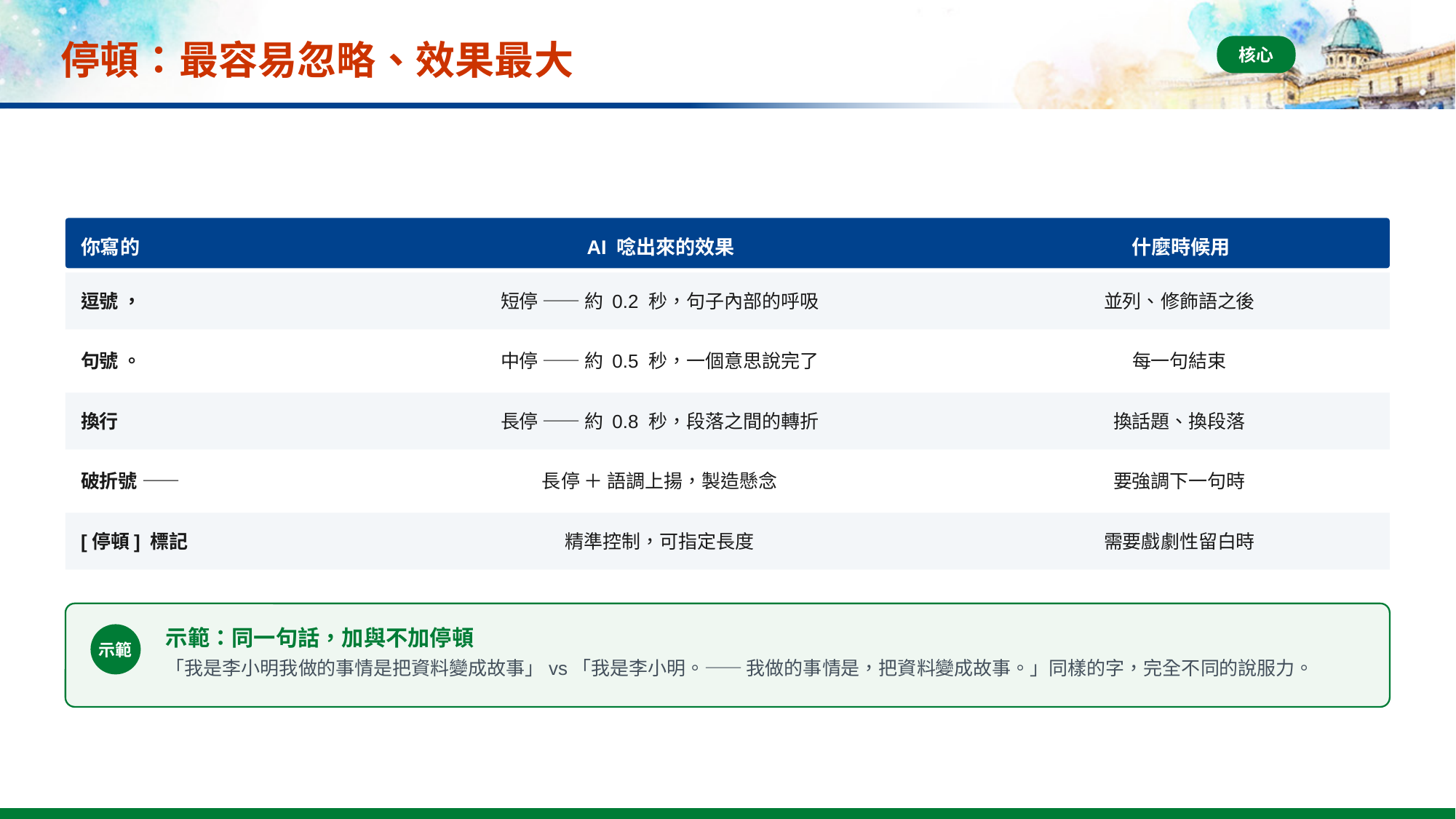

# 停頓：最容易忽略、效果最大
核心

你寫的
AI 唸出來的效果
什麼時候用

逗號 ，
短停 —— 約 0.2 秒，句子內部的呼吸
並列、修飾語之後
句號 。
中停 —— 約 0.5 秒，一個意思說完了
每一句結束

換行
長停 —— 約 0.8 秒，段落之間的轉折
換話題、換段落
破折號 ——
長停 ＋ 語調上揚，製造懸念
要強調下一句時

[停頓] 標記
精準控制，可指定長度
需要戲劇性留白時

示範：同一句話，加與不加停頓
示範
「我是李小明我做的事情是把資料變成故事」vs「我是李小明。—— 我做的事情是，把資料變成故事。」同樣的字，完全不同的說服力。